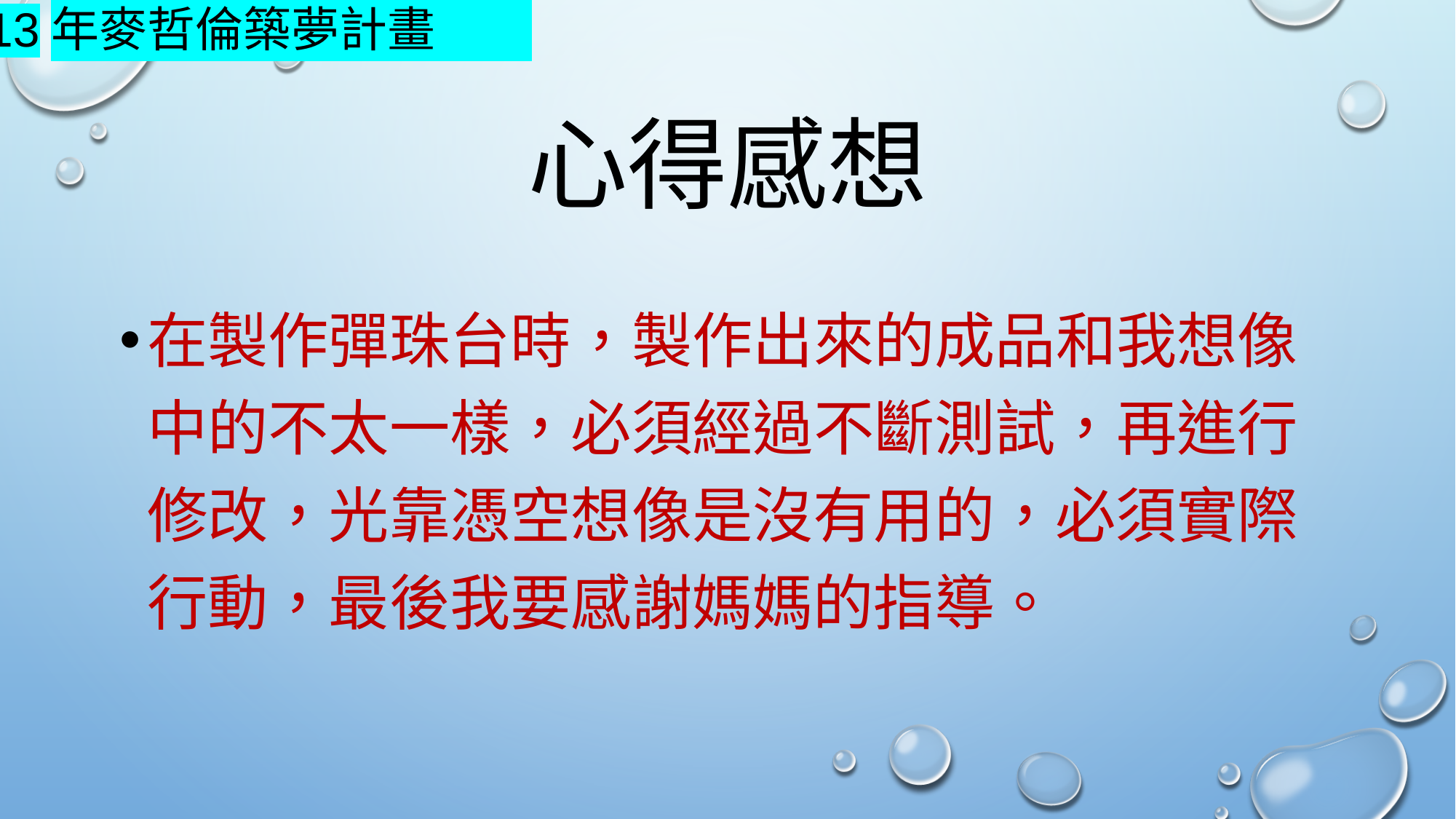

# 心得感想
在製作彈珠台時，製作出來的成品和我想像中的不太一樣，必須經過不斷測試，再進行修改，光靠憑空想像是沒有用的，必須實際行動，最後我要感謝媽媽的指導。